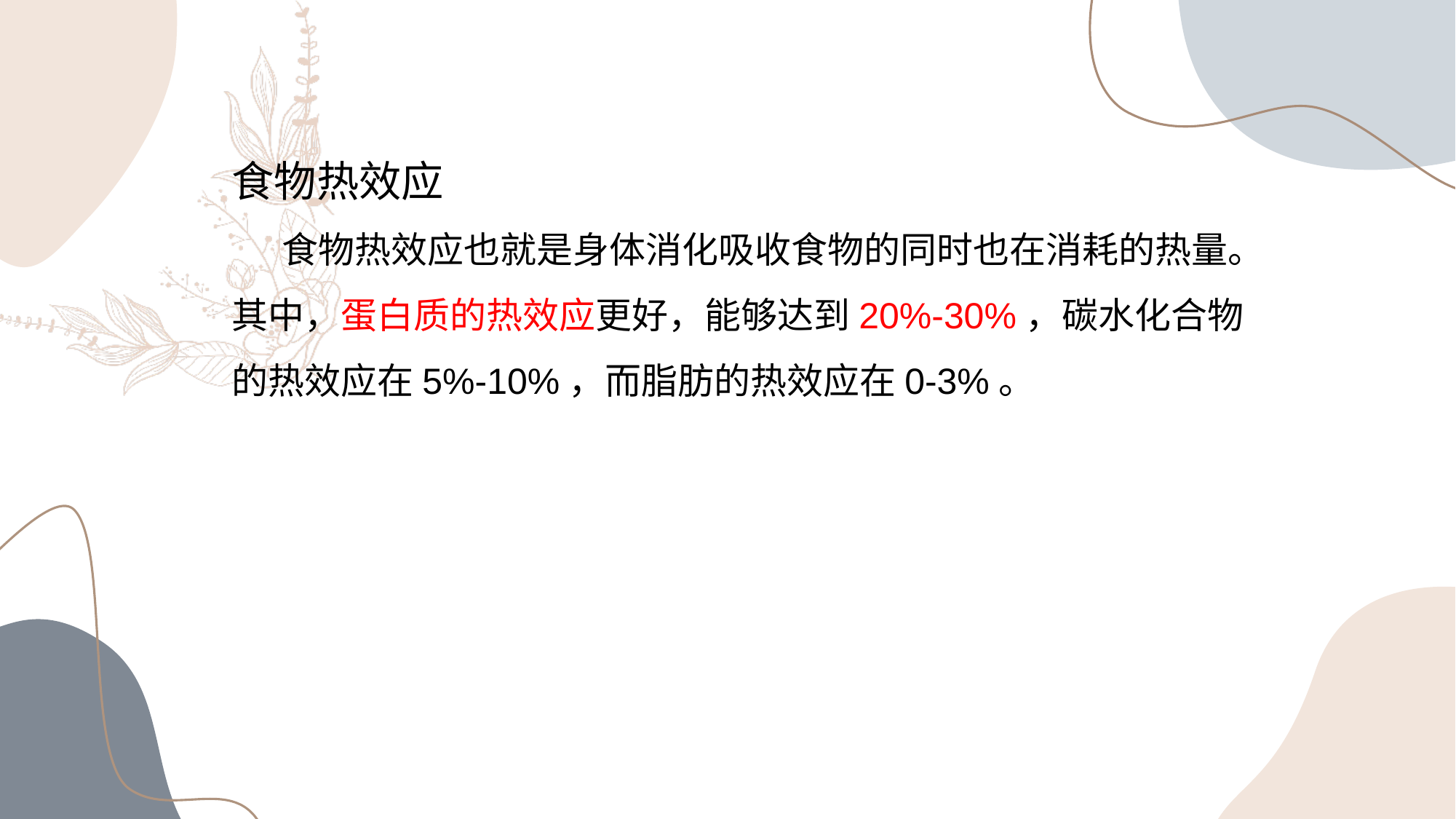

食物热效应
       食物热效应也就是身体消化吸收食物的同时也在消耗的热量。其中，蛋白质的热效应更好，能够达到20%-30%，碳水化合物的热效应在5%-10%，而脂肪的热效应在0-3%。